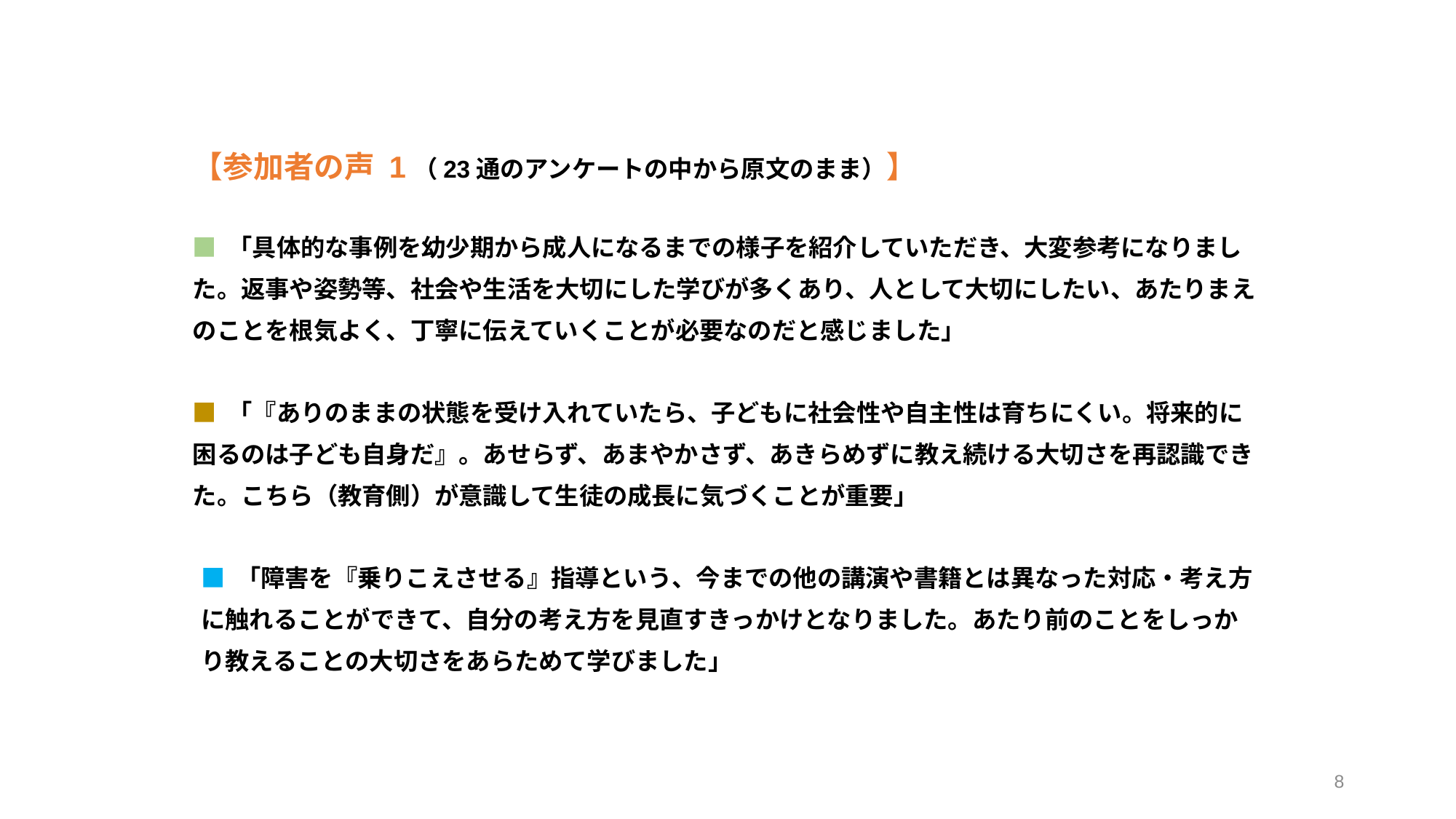

# 【参加者の声 1（23通のアンケートの中から原文のまま）】

■ 「具体的な事例を幼少期から成人になるまでの様子を紹介していただき、大変参考になりまし
た。返事や姿勢等、社会や生活を大切にした学びが多くあり、人として大切にしたい、あたりまえ
のことを根気よく、丁寧に伝えていくことが必要なのだと感じました」

■ 「『ありのままの状態を受け入れていたら、子どもに社会性や自主性は育ちにくい。将来的に
困るのは子ども自身だ』。あせらず、あまやかさず、あきらめずに教え続ける大切さを再認識でき
た。こちら（教育側）が意識して生徒の成長に気づくことが重要」

■ 「障害を『乗りこえさせる』指導という、今までの他の講演や書籍とは異なった対応・考え方
に触れることができて、自分の考え方を見直すきっかけとなりました。あたり前のことをしっか
り教えることの大切さをあらためて学びました」

8